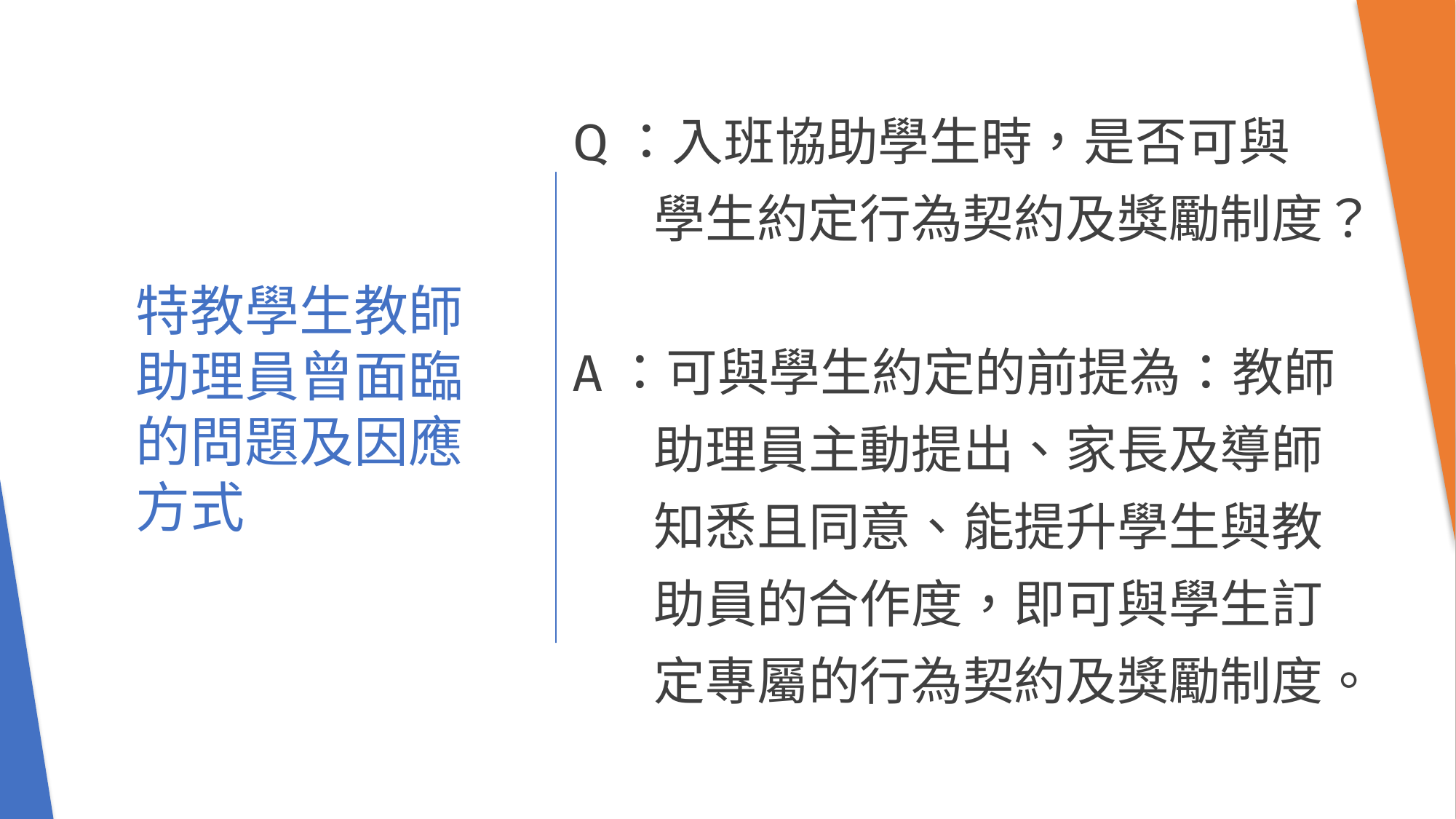

Q：入班協助學生時，是否可與
      學生約定行為契約及獎勵制度？

A：可與學生約定的前提為：教師
      助理員主動提出、家長及導師
      知悉且同意、能提升學生與教
      助員的合作度，即可與學生訂
      定專屬的行為契約及獎勵制度。
# 特教學生教師助理員曾面臨的問題及因應方式